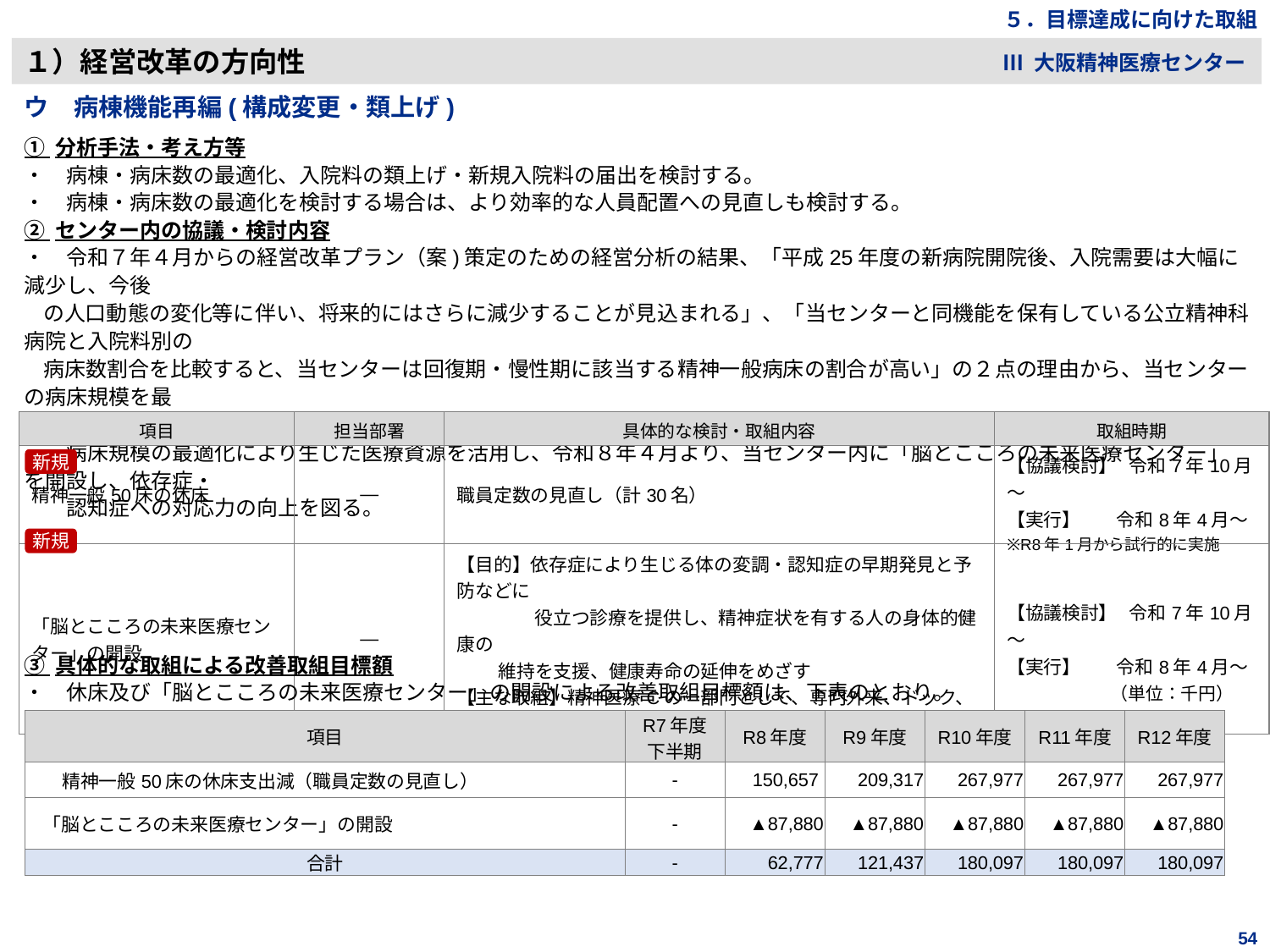

５．目標達成に向けた取組
１）経営改革の方向性
Ⅲ 大阪精神医療センター
ウ　病棟機能再編(構成変更・類上げ)
① 分析手法・考え方等
・　病棟・病床数の最適化、入院料の類上げ・新規入院料の届出を検討する。
・　病棟・病床数の最適化を検討する場合は、より効率的な人員配置への見直しも検討する。
② センター内の協議・検討内容
・　令和７年４月からの経営改革プラン（案)策定のための経営分析の結果、「平成25年度の新病院開院後、入院需要は大幅に減少し、今後
   の人口動態の変化等に伴い、将来的にはさらに減少することが見込まれる」、「当センターと同機能を保有している公立精神科病院と入院料別の
   病床数割合を比較すると、当センターは回復期・慢性期に該当する精神一般病床の割合が高い」の２点の理由から、当センターの病床規模を最
   適化するため、１病棟（精神一般50床）を休止する。
・　病床規模の最適化により⽣じた医療資源を活⽤し、令和８年４月より、当センター内に「脳とこころの未来医療センター」を開設し、依存症・
　　認知症への対応⼒の向上を図る。
| 項目 | 担当部署 | 具体的な検討・取組内容 | 取組時期 |
| --- | --- | --- | --- |
| 精神一般50床の休床 | ― | 職員定数の見直し（計30名） | 【協議検討】 令和7年10月～ 【実行】 令和8年4月～ ※R8年1月から試行的に実施 |
| 「脳とこころの未来医療センター」の開設 | ― | 【⽬的】依存症により⽣じる体の変調・認知症の早期発⾒と予防などに 　　　　 役⽴つ診療を提供し、精神症状を有する⼈の⾝体的健康の 維持を⽀援、健康寿命の延伸をめざす 【主な取組】精神医療Cの⼀部⾨として、専⾨外来、ドック、予防プログ ラムなどの取組を推進 | 【協議検討】 令和7年10月～ 【実行】 令和8年4月～ |
新規
新規
③ 具体的な取組による改善取組目標額
・　休床及び「脳とこころの未来医療センター」の開設による改善取組目標額は、下表のとおり。

（単位：千円）
| 項目 | R7年度 下半期 | R8年度 | R9年度 | R10年度 | R11年度 | R12年度 |
| --- | --- | --- | --- | --- | --- | --- |
| 精神一般50床の休床支出減（職員定数の見直し） | - | 150,657 | 209,317 | 267,977 | 267,977 | 267,977 |
| 「脳とこころの未来医療センター」の開設 | - | ▲87,880 | ▲87,880 | ▲87,880 | ▲87,880 | ▲87,880 |
| 合計 | - | 62,777 | 121,437 | 180,097 | 180,097 | 180,097 |
54